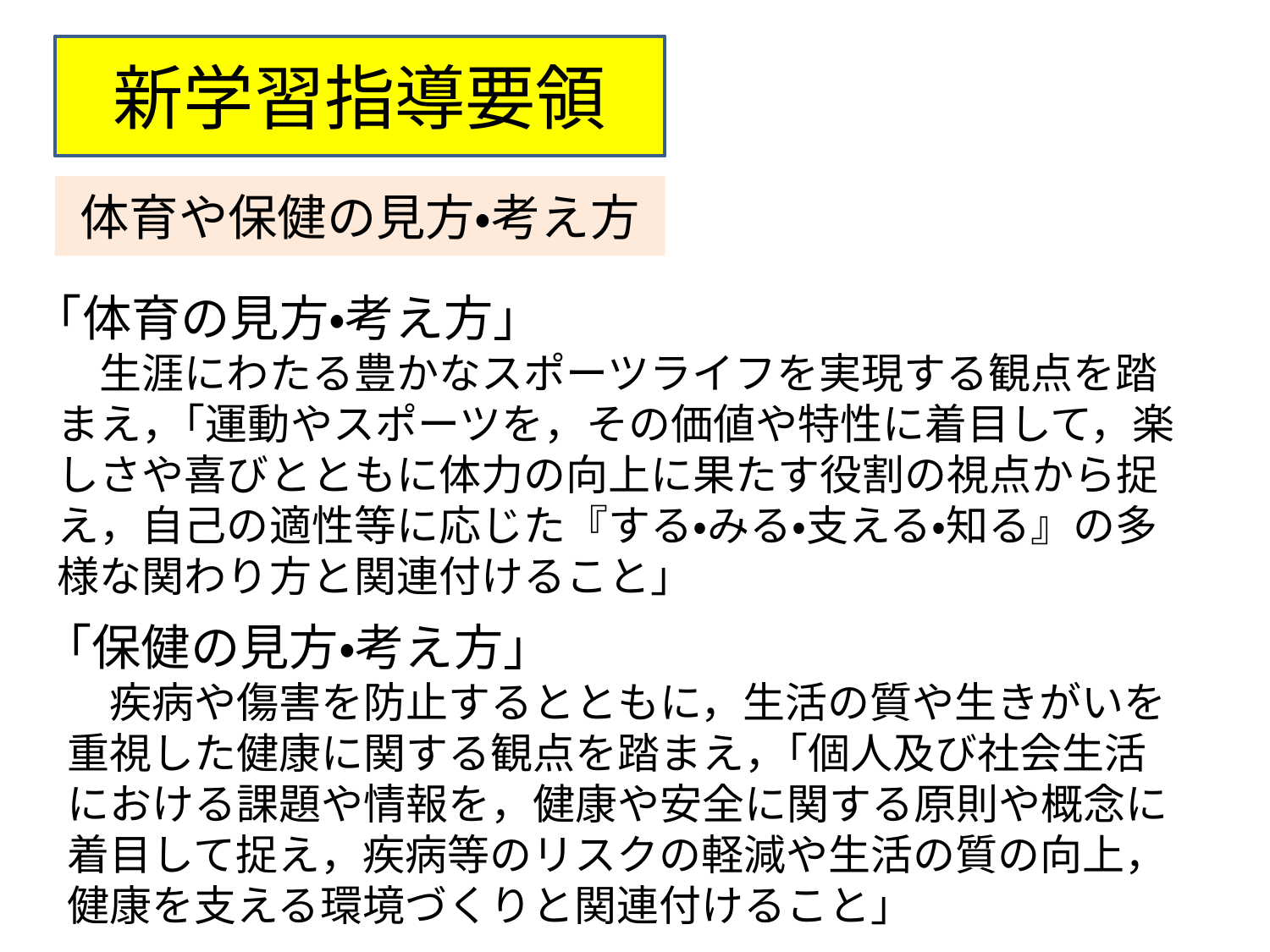

新学習指導要領
# 体育や保健の見方・考え方
｢体育の見方・考え方｣
　生涯にわたる豊かなスポーツライフを実現する観点を踏まえ，｢運動やスポーツを，その価値や特性に着目して，楽しさや喜びとともに体力の向上に果たす役割の視点から捉え，自己の適性等に応じた『する・みる・支える・知る』の多様な関わり方と関連付けること｣
｢保健の見方・考え方｣
　疾病や傷害を防止するとともに，生活の質や生きがいを重視した健康に関する観点を踏まえ，｢個人及び社会生活における課題や情報を，健康や安全に関する原則や概念に着目して捉え，疾病等のリスクの軽減や生活の質の向上，健康を支える環境づくりと関連付けること｣